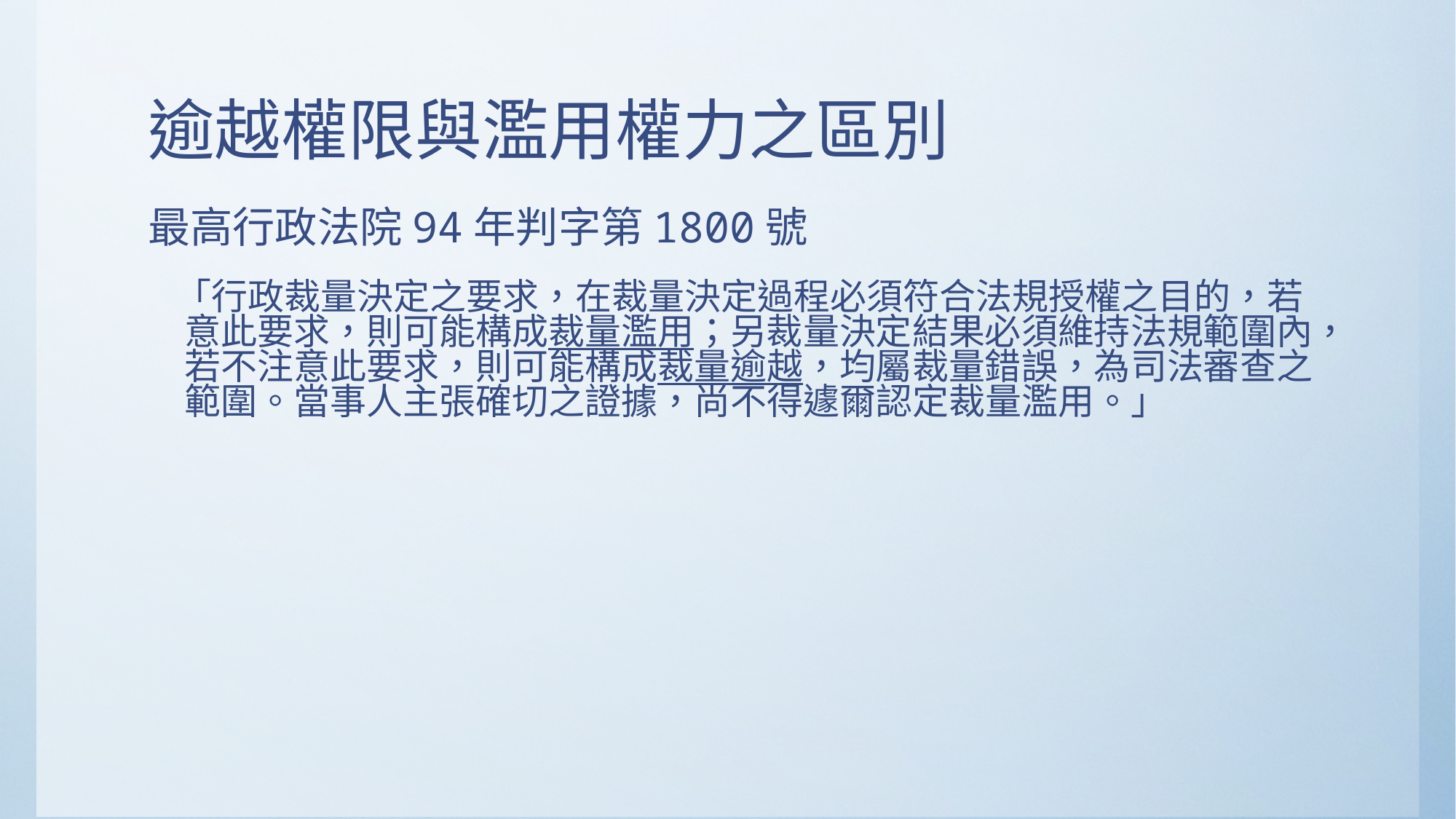

逾越權限與濫用權力之區別
最高行政法院94年判字第1800號
  「行政裁量決定之要求，在裁量決定過程必須符合法規授權之目的，若意此要求，則可能構成裁量濫用；另裁量決定結果必須維持法規範圍內，若不注意此要求，則可能構成裁量逾越，均屬裁量錯誤，為司法審查之範圍。當事人主張確切之證據，尚不得遽爾認定裁量濫用。」